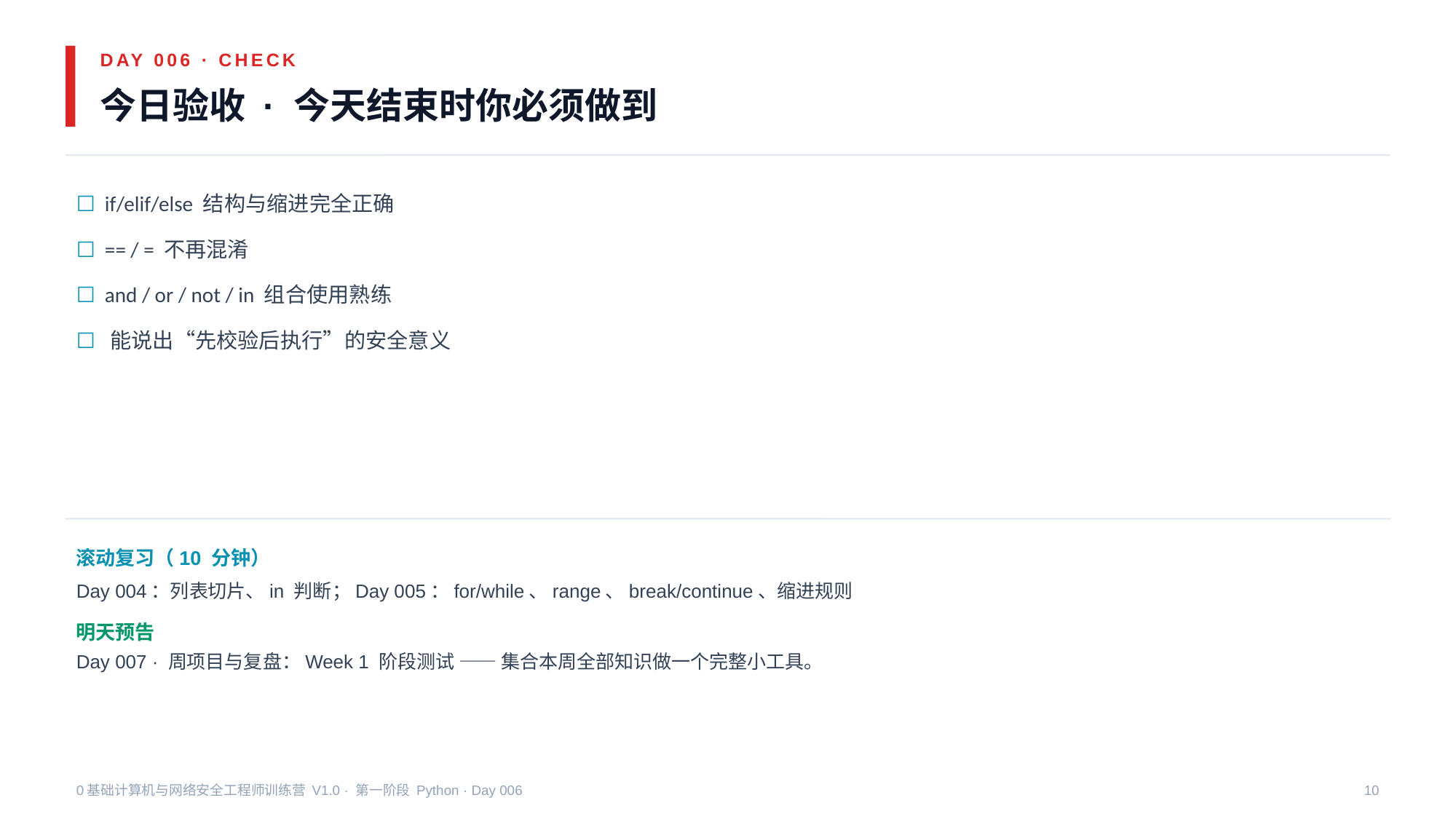

DAY 006 · CHECK

今日验收 · 今天结束时你必须做到

☐  if/elif/else 结构与缩进完全正确
☐  == / = 不再混淆
☐  and / or / not / in 组合使用熟练
☐  能说出“先校验后执行”的安全意义

滚动复习（10 分钟）
Day 004：列表切片、in 判断；Day 005：for/while、range、break/continue、缩进规则
明天预告
Day 007 · 周项目与复盘：Week 1 阶段测试 —— 集合本周全部知识做一个完整小工具。
0基础计算机与网络安全工程师训练营 V1.0 · 第一阶段 Python · Day 006
10